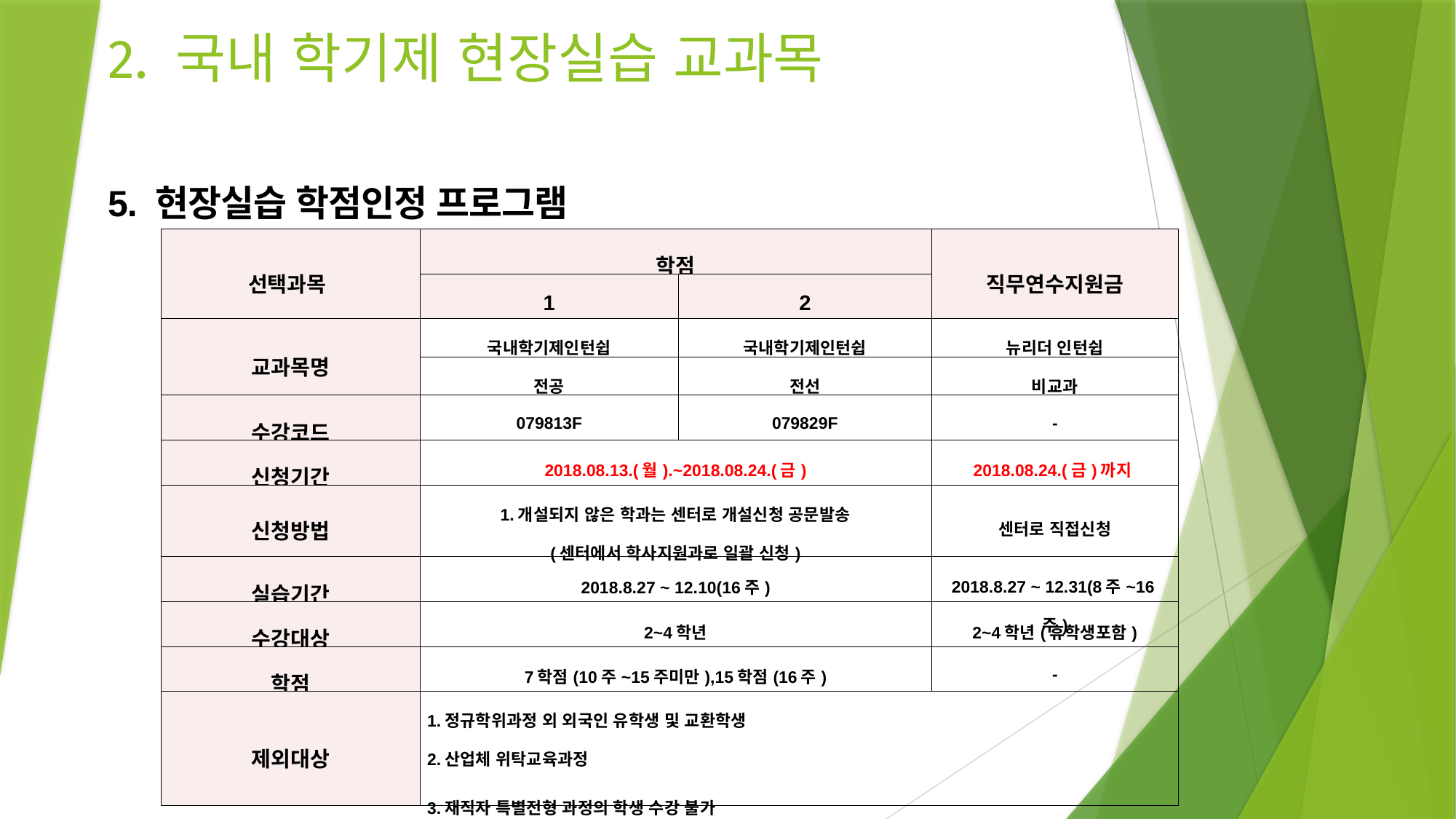

# 2. 국내 학기제 현장실습 교과목
5. 현장실습 학점인정 프로그램
| 선택과목 | 학점 |  | 직무연수지원금 |
| --- | --- | --- | --- |
|  | 1 | 2 |  |
| 교과목명 | 국내학기제인턴쉽 | 국내학기제인턴쉽 | 뉴리더 인턴쉽 |
|  | 전공 | 전선 | 비교과 |
| 수강코드 | 079813F | 079829F | - |
| 신청기간 | 2018.08.13.(월).~2018.08.24.(금) |  | 2018.08.24.(금)까지 |
| 신청방법 | 1.개설되지 않은 학과는 센터로 개설신청 공문발송 (센터에서 학사지원과로 일괄 신청) |  | 센터로 직접신청 |
| 실습기간 | 2018.8.27 ~ 12.10(16주) |  | 2018.8.27 ~ 12.31(8주~16주) |
| 수강대상 | 2~4학년 |  | 2~4학년(휴학생포함) |
| 학점 | 7학점(10주~15주미만),15학점(16주) |  | - |
| 제외대상 | 1.정규학위과정 외 외국인 유학생 및 교환학생 2.산업체 위탁교육과정 3.재직자 특별전형 과정의 학생 수강 불가 |  |  |